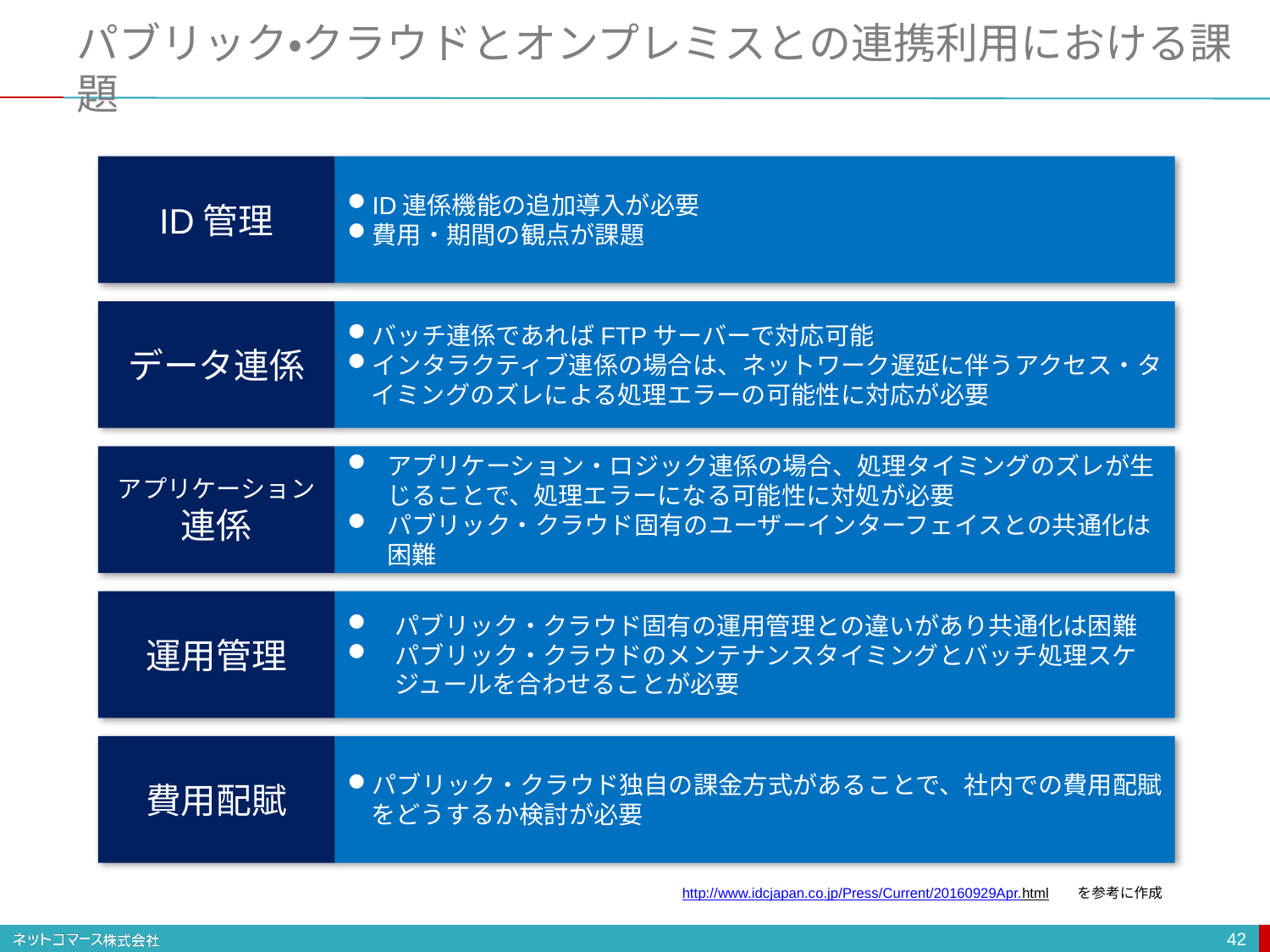

# パブリック・クラウドとオンプレミスとの連携利用における課題
ID管理
ID連係機能の追加導入が必要
費用・期間の観点が課題
データ連係
バッチ連係であればFTPサーバーで対応可能
インタラクティブ連係の場合は、ネットワーク遅延に伴うアクセス・タイミングのズレによる処理エラーの可能性に対応が必要
アプリケーション
連係
アプリケーション・ロジック連係の場合、処理タイミングのズレが生じることで、処理エラーになる可能性に対処が必要
パブリック・クラウド固有のユーザーインターフェイスとの共通化は困難
運用管理
パブリック・クラウド固有の運用管理との違いがあり共通化は困難
パブリック・クラウドのメンテナンスタイミングとバッチ処理スケジュールを合わせることが必要
費用配賦
パブリック・クラウド独自の課金方式があることで、社内での費用配賦をどうするか検討が必要
http://www.idcjapan.co.jp/Press/Current/20160929Apr.html　　を参考に作成
42